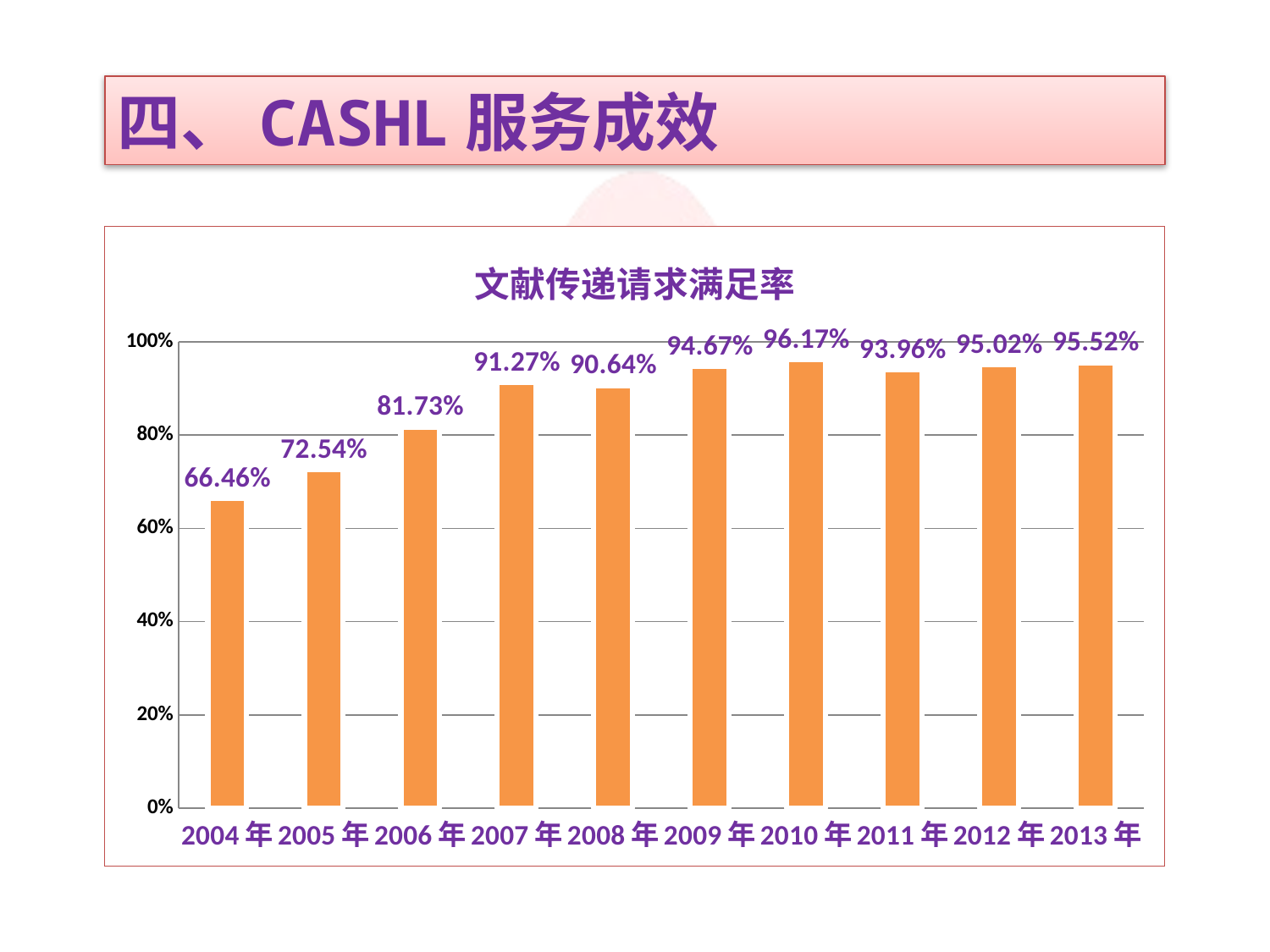

四、CASHL服务成效

[unsupported chart]

### Chart:

| Category | 文献传递请求满足率 |
|---|---|
| 2004年 | 0.6646000000000037 |
| 2005年 | 0.7254 |
| 2006年 | 0.8173 |
| 2007年 | 0.9127000000000006 |
| 2008年 | 0.9064 |
| 2009年 | 0.9467000000000007 |
| 2010年 | 0.9617000000000021 |
| 2011年 | 0.9396 |
| 2012年 | 0.9502 |
| 2013年 | 0.9552 |